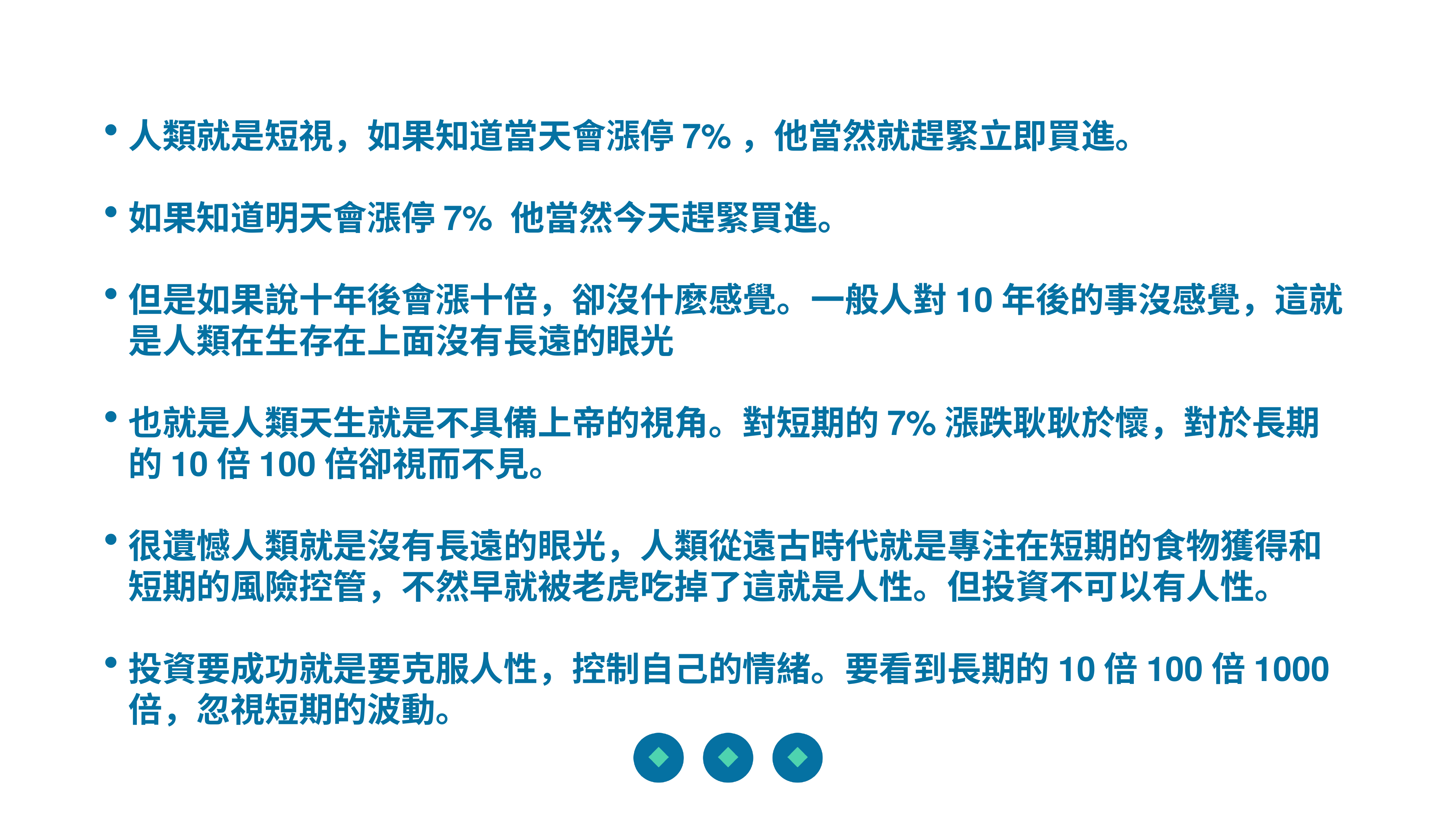

人類就是短視，如果知道當天會漲停7%，他當然就趕緊立即買進。

如果知道明天會漲停7% 他當然今天趕緊買進。

但是如果說十年後會漲十倍，卻沒什麼感覺。一般人對10年後的事沒感覺，這就是人類在生存在上面沒有長遠的眼光

也就是人類天生就是不具備上帝的視角。對短期的7%漲跌耿耿於懷，對於長期的10倍100倍卻視而不見。

很遺憾人類就是沒有長遠的眼光，人類從遠古時代就是專注在短期的食物獲得和短期的風險控管，不然早就被老虎吃掉了這就是人性。但投資不可以有人性。

投資要成功就是要克服人性，控制自己的情緒。要看到長期的10倍100倍1000倍，忽視短期的波動。